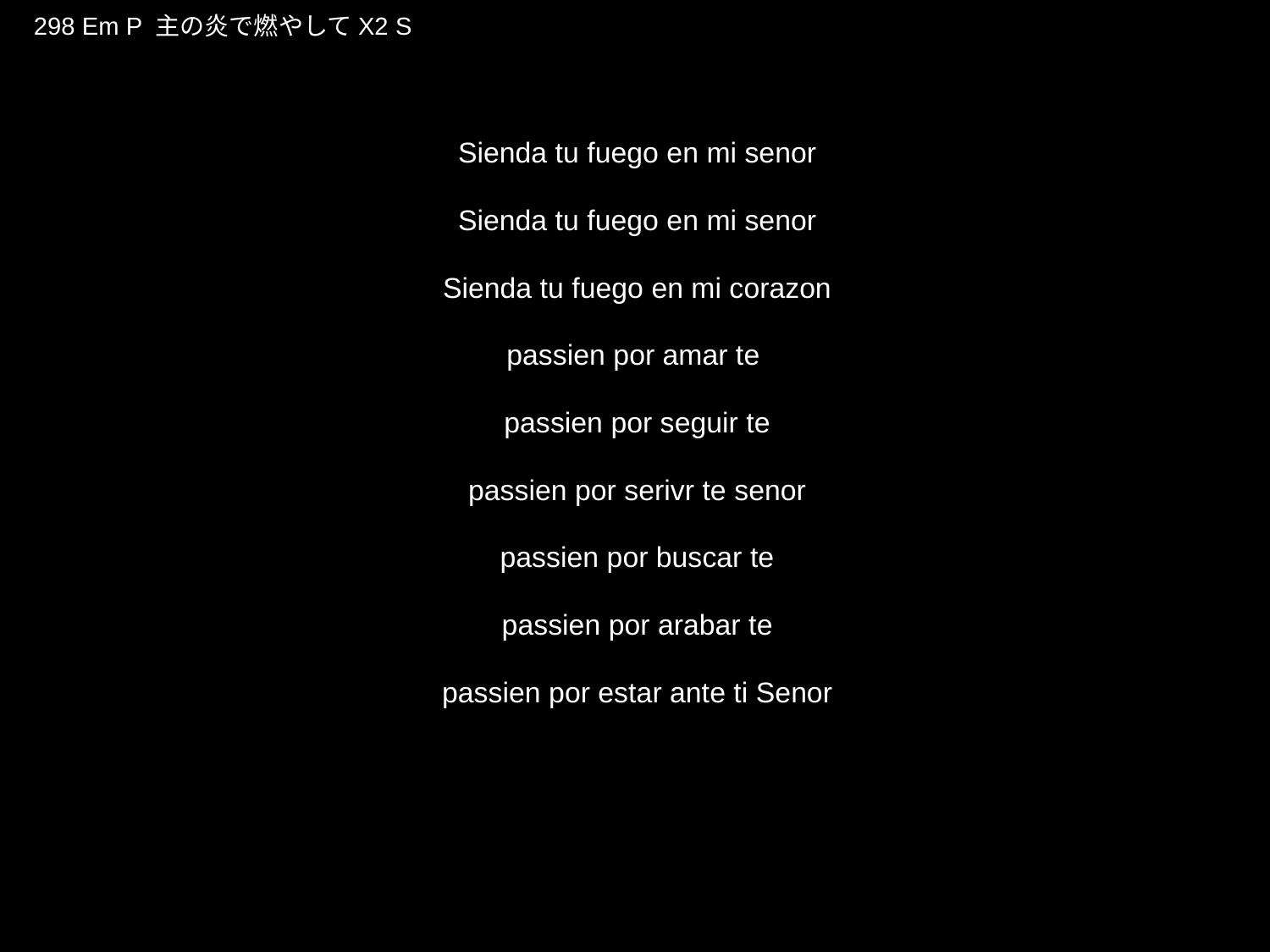

しゅのほのうでもやして
★P
298 Em P 主の炎で燃やしてX2 S
★２
Sienda tu fuego en mi senor
Sienda tu fuego en mi senor
Sienda tu fuego en mi corazon
passien por amar te
passien por seguir te
passien por serivr te senor
passien por buscar te
passien por arabar te
passien por estar ante ti Senor